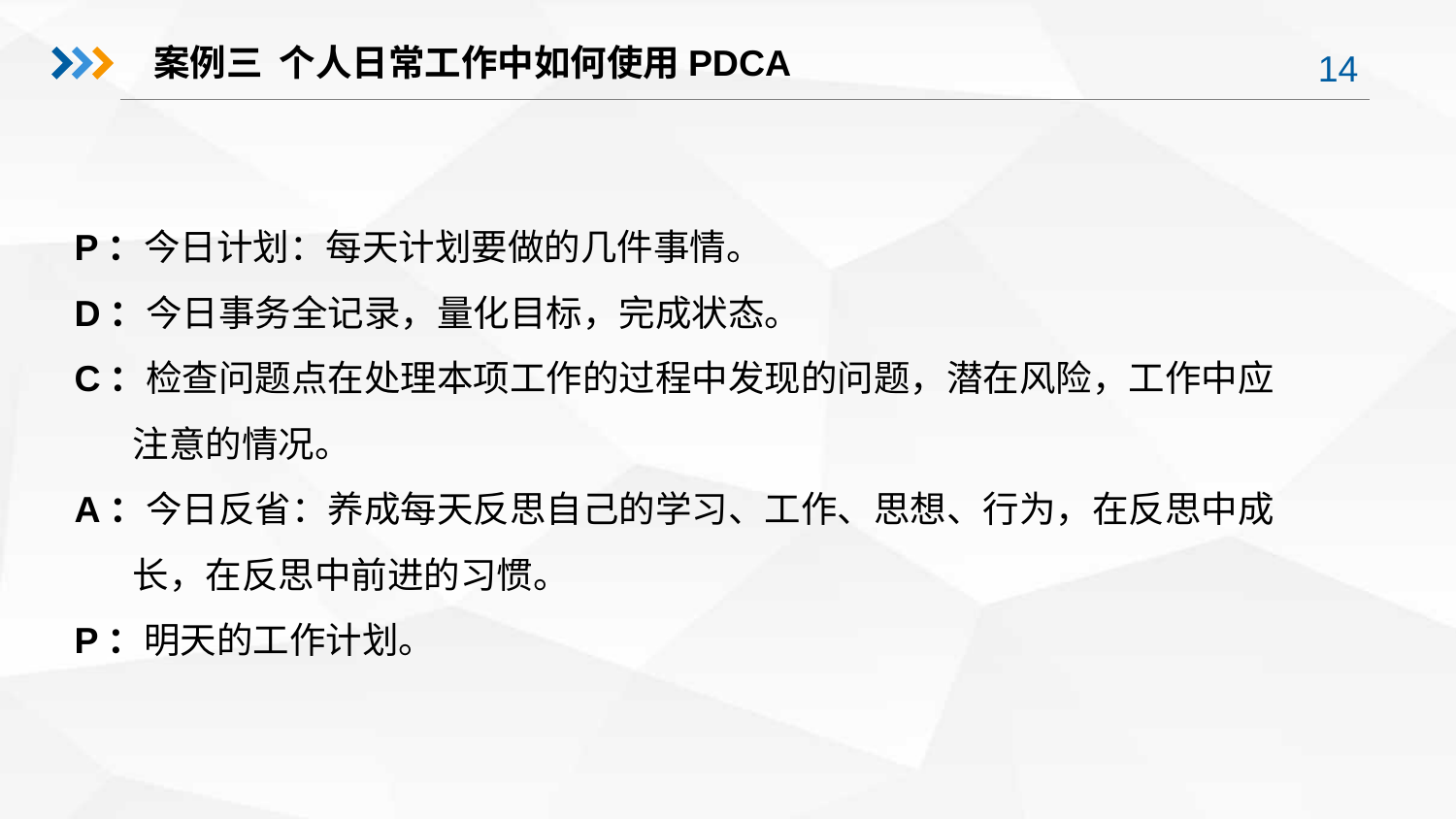

案例三  个人日常工作中如何使用PDCA

P：今日计划：每天计划要做的几件事情。
D：今日事务全记录，量化目标，完成状态。
C：检查问题点在处理本项工作的过程中发现的问题，潜在风险，工作中应
      注意的情况。
A：今日反省：养成每天反思自己的学习、工作、思想、行为，在反思中成
      长，在反思中前进的习惯。
P：明天的工作计划。